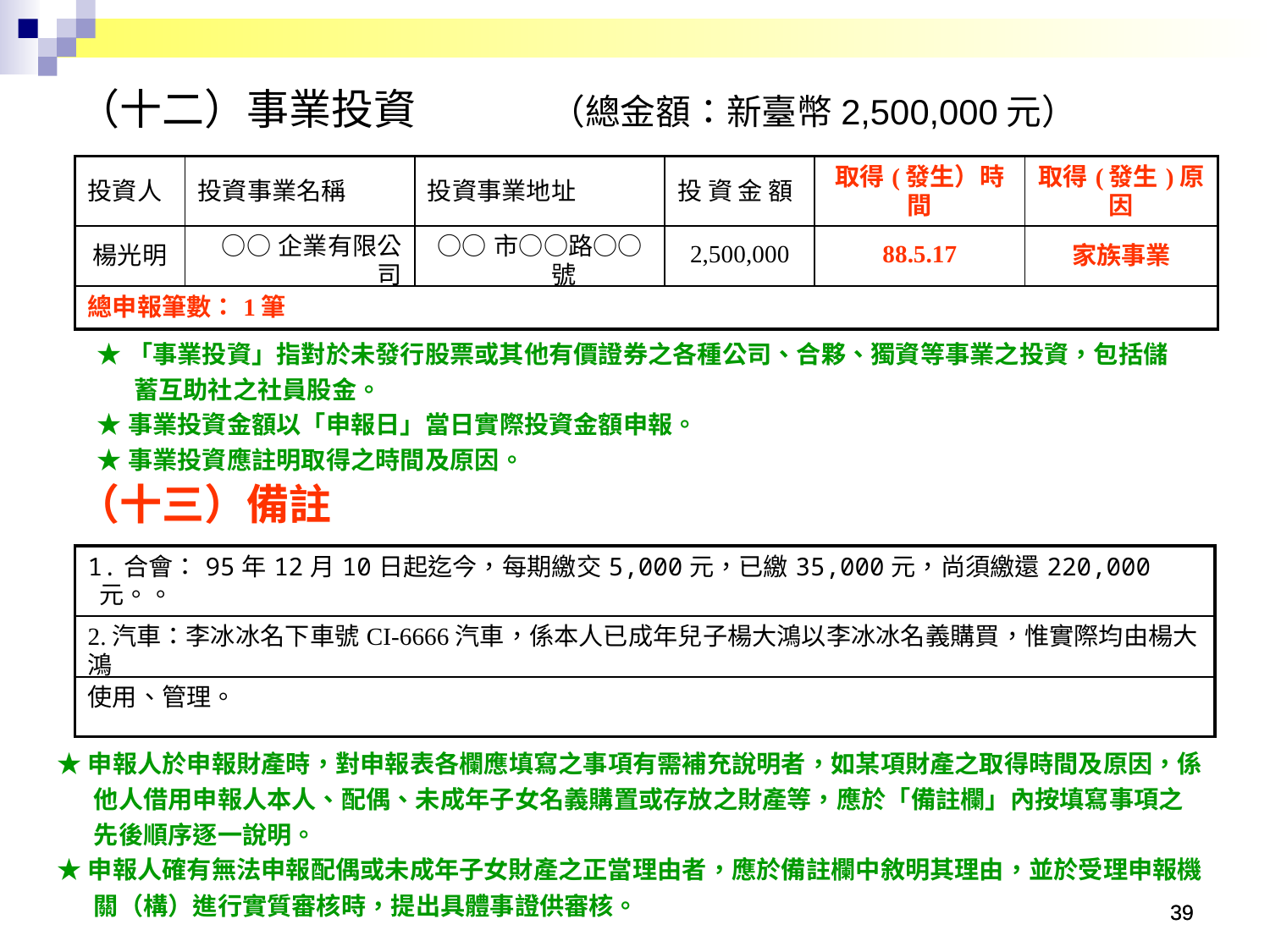

（十二）事業投資              （總金額：新臺幣2,500,000元）
| 投資人 | 投資事業名稱 | 投資事業地址 | 投 資 金 額 | 取得(發生）時間 | 取得(發生)原因 |
| --- | --- | --- | --- | --- | --- |
| 楊光明 | ○○企業有限公司 | ○○市○○路○○號 | 2,500,000 | 88.5.17 | 家族事業 |
| 總申報筆數：1筆 |  |  |  |  |  |
★「事業投資」指對於未發行股票或其他有價證券之各種公司、合夥、獨資等事業之投資，包括儲蓄互助社之社員股金。
★事業投資金額以「申報日」當日實際投資金額申報。
★事業投資應註明取得之時間及原因。
（十三）備註
| 1.合會：95年12月10日起迄今，每期繳交5,000元，已繳35,000元，尚須繳還220,000元。。 |
| --- |
| 2.汽車：李冰冰名下車號CI-6666汽車，係本人已成年兒子楊大鴻以李冰冰名義購買，惟實際均由楊大鴻 |
| 使用、管理。 |
★申報人於申報財產時，對申報表各欄應填寫之事項有需補充說明者，如某項財產之取得時間及原因，係他人借用申報人本人、配偶、未成年子女名義購置或存放之財產等，應於「備註欄」內按填寫事項之先後順序逐一說明。
★申報人確有無法申報配偶或未成年子女財產之正當理由者，應於備註欄中敘明其理由，並於受理申報機關（構）進行實質審核時，提出具體事證供審核。
39
39